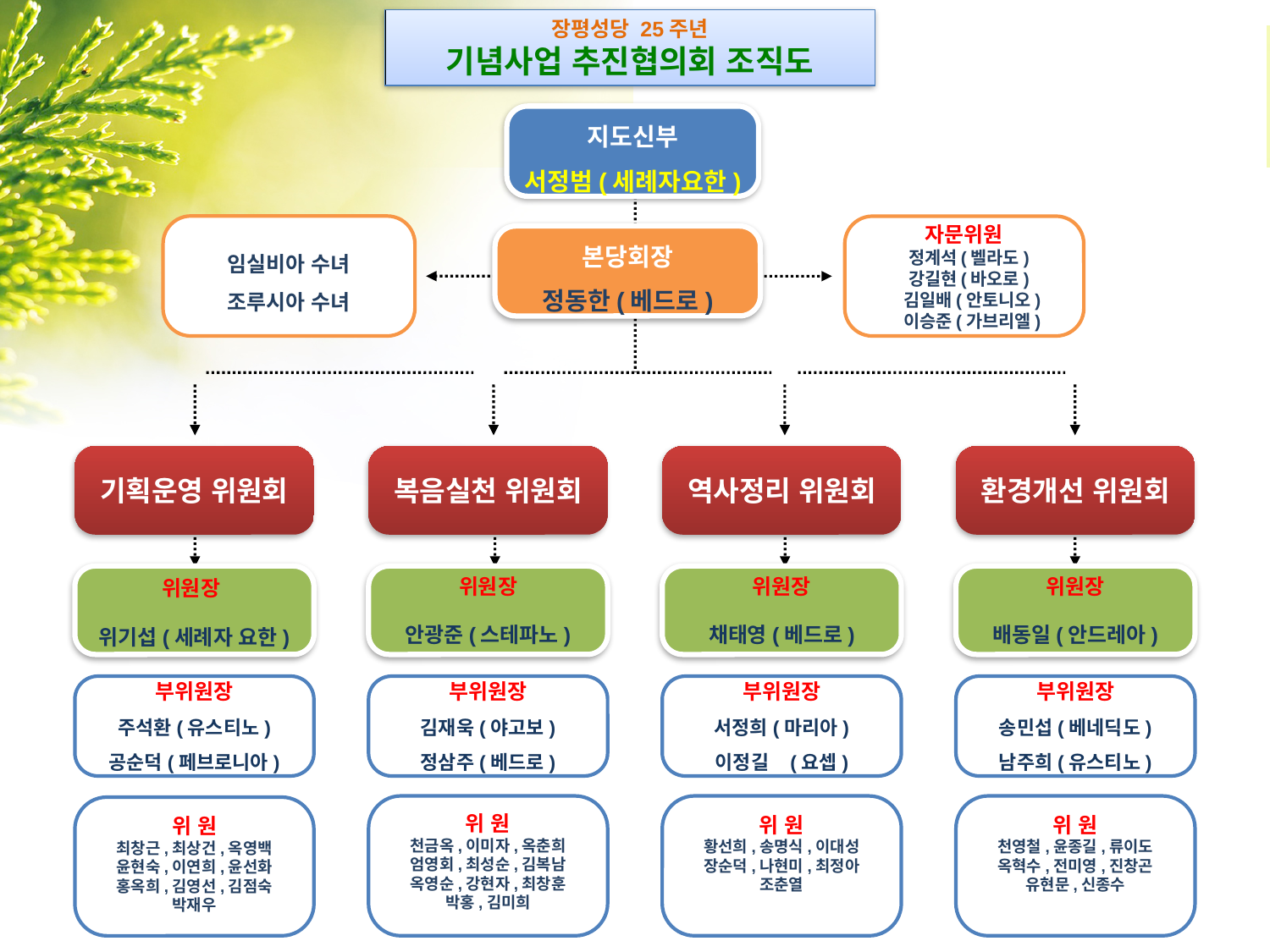

장평성당 25주년
기념사업 추진협의회 조직도
지도신부
서정범(세례자요한)
자문위원
        정계석(벨라도)
        강길현(바오로)
       김일배(안토니오)
       이승준(가브리엘)
기획운영 위원회
위원장

위기섭(세례자 요한)
부위원장
주석환(유스티노)
공순덕(페브로니아)
위 원
최창근,최상건,옥영백
윤현숙,이연희,윤선화
홍옥희,김영선,김점숙
박재우

복음실천 위원회
위원장

안광준(스테파노)
부위원장
김재욱(야고보)
정삼주(베드로)
위 원
천금옥,이미자,옥춘희
엄영회,최성순,김복남
옥영순,강현자,최창훈
박홍,김미희
역사정리 위원회
위원장

채태영(베드로)
부위원장
서정희(마리아)
이정길   (요셉)
위 원
황선희,송명식,이대성
장순덕,나현미,최정아
조춘열
환경개선 위원회
위원장

배동일(안드레아)
부위원장
송민섭(베네딕도)
남주희(유스티노)
위 원
천영철,윤종길,류이도
옥혁수,전미영,진창곤
유현문,신종수

임실비아 수녀
조루시아 수녀
본당회장
정동한(베드로)